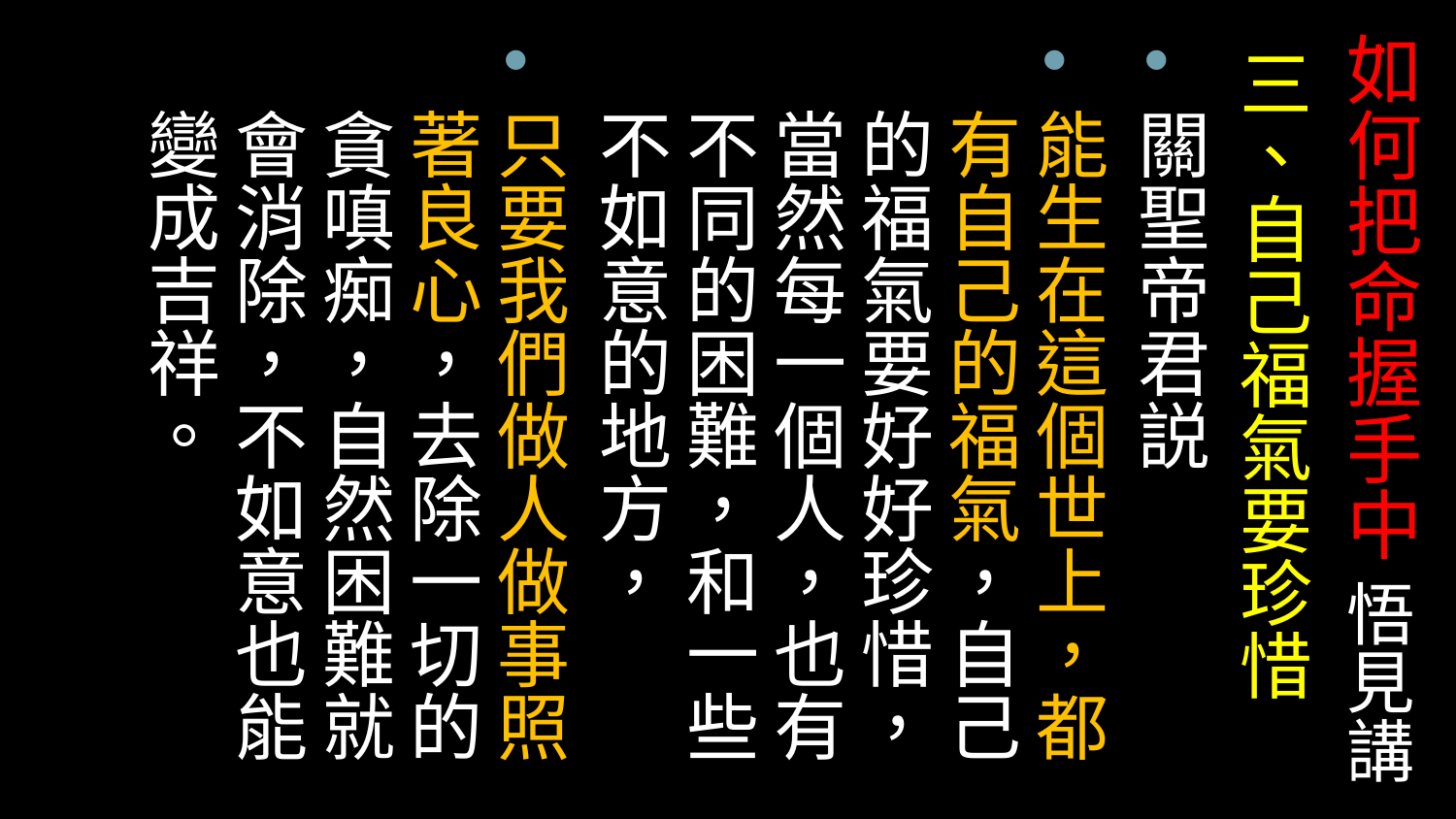

# 如何把命握手中 悟見講
三、自己福氣要珍惜
關聖帝君説
能生在這個世上，都有自己的福氣，自己的福氣要好好珍惜，當然每一個人，也有不同的困難，和一些不如意的地方，
只要我們做人做事照著良心，去除一切的貪嗔痴，自然困難就會消除，不如意也能變成吉祥。